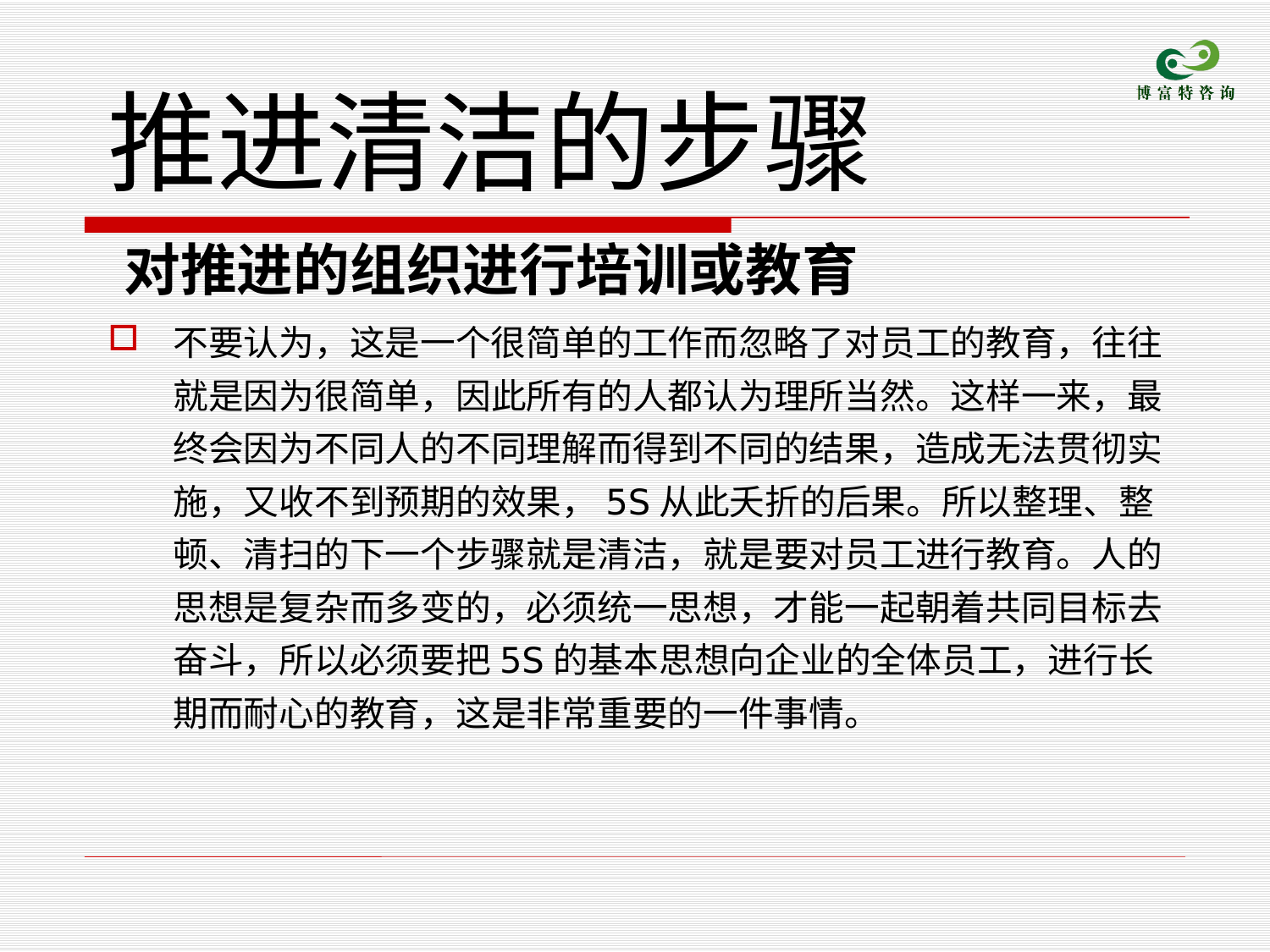

# 推进清洁的步骤
 对推进的组织进行培训或教育
不要认为，这是一个很简单的工作而忽略了对员工的教育，往往就是因为很简单，因此所有的人都认为理所当然。这样一来，最终会因为不同人的不同理解而得到不同的结果，造成无法贯彻实施，又收不到预期的效果，5S从此夭折的后果。所以整理、整顿、清扫的下一个步骤就是清洁，就是要对员工进行教育。人的思想是复杂而多变的，必须统一思想，才能一起朝着共同目标去奋斗，所以必须要把5S的基本思想向企业的全体员工，进行长期而耐心的教育，这是非常重要的一件事情。
224